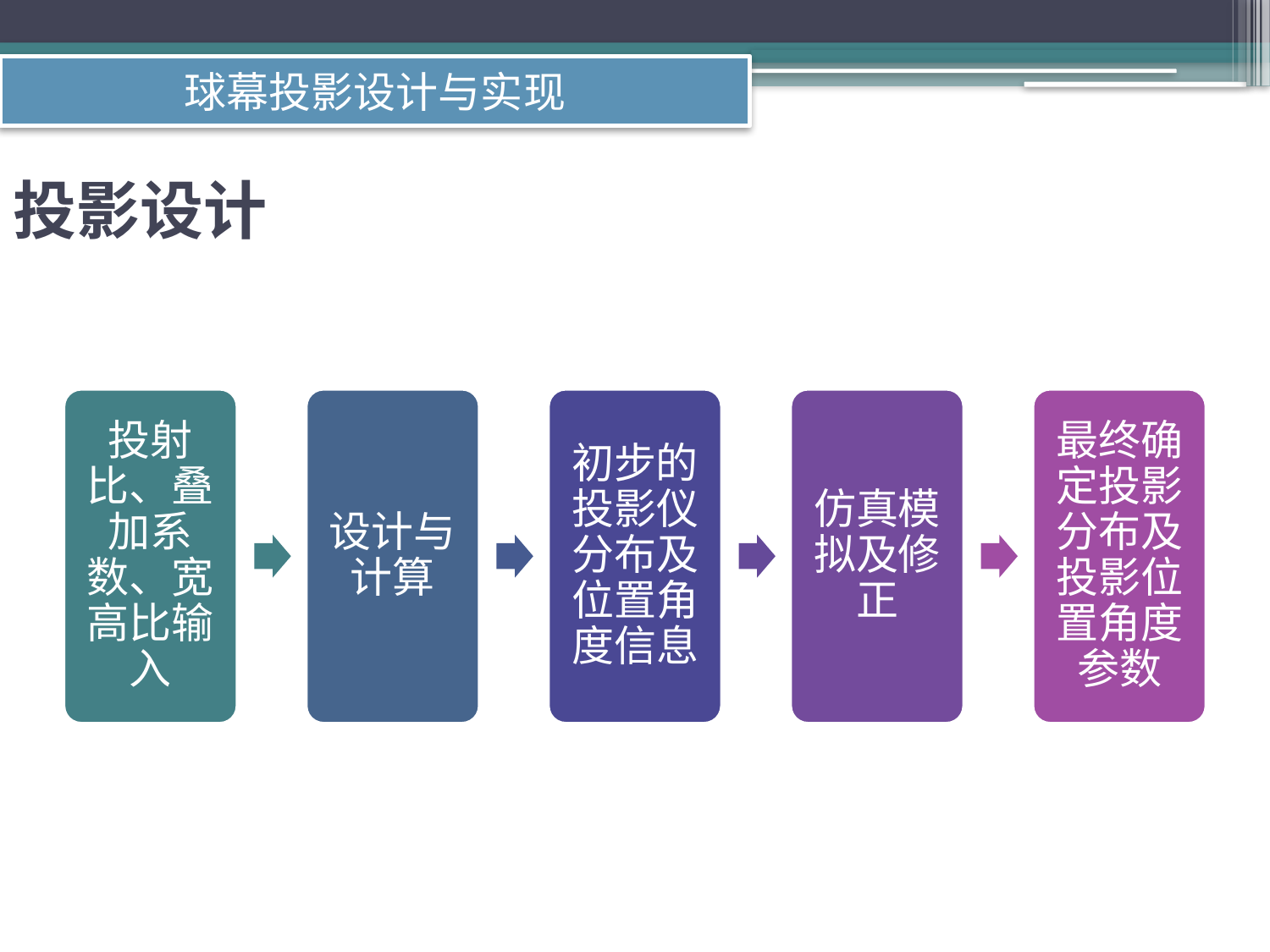

球幕投影设计与实现
# 投影设计
投射比、叠加系数、宽高比输入

设计与计算

初步的投影仪分布及位置角度信息

仿真模拟及修正

最终确定投影分布及投影位置角度参数